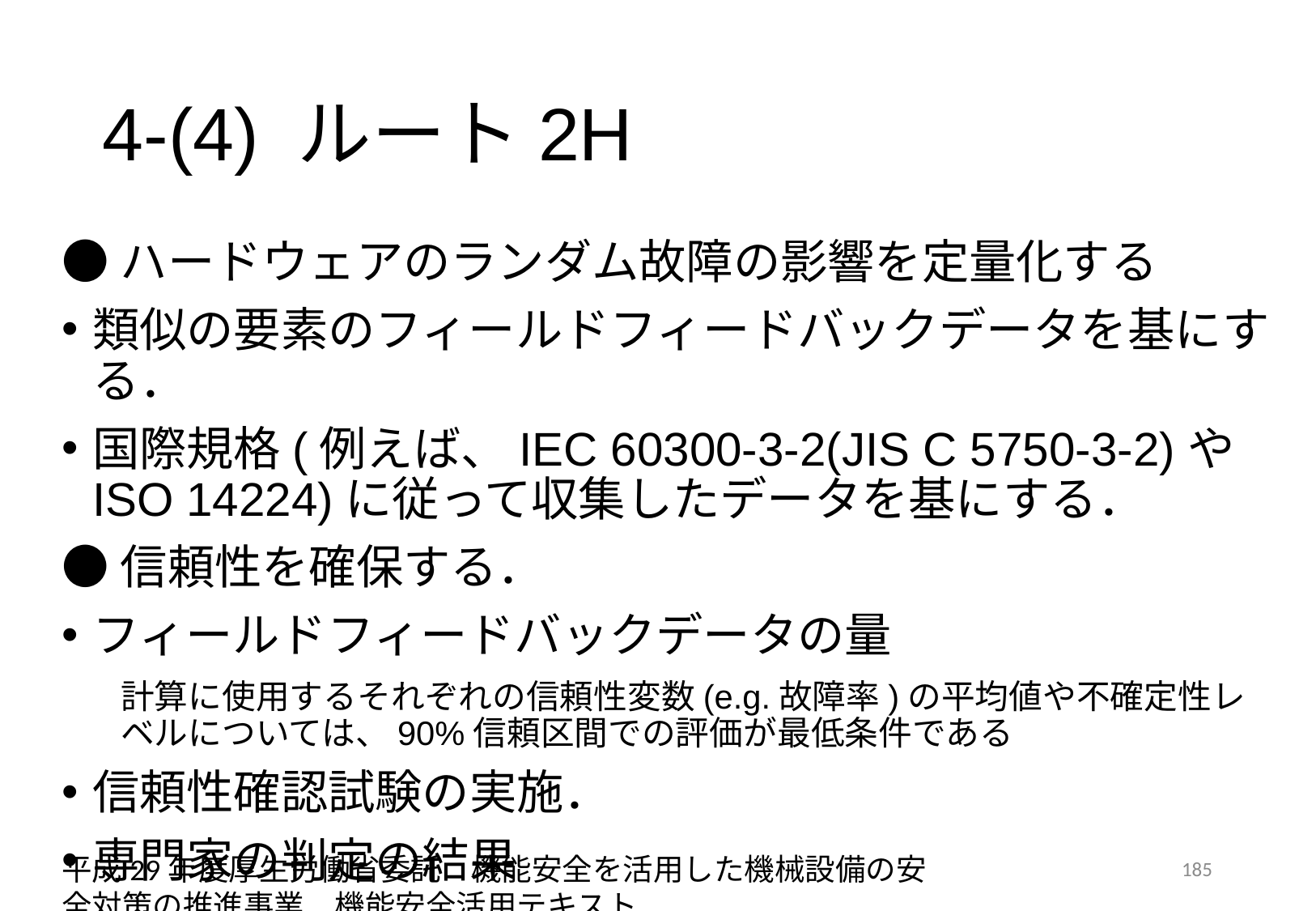

# 4-(4) ルート2H
●ハードウェアのランダム故障の影響を定量化する
類似の要素のフィールドフィードバックデータを基にする．
国際規格(例えば、IEC 60300-3-2(JIS C 5750-3-2)やISO 14224)に従って収集したデータを基にする．
●信頼性を確保する．
フィールドフィードバックデータの量
計算に使用するそれぞれの信頼性変数(e.g.故障率)の平均値や不確定性レベルについては、90%信頼区間での評価が最低条件である
信頼性確認試験の実施．
専門家の判定の結果

平成29年度厚生労働省委託　機能安全を活用した機械設備の安全対策の推進事業　機能安全活用テキスト
185